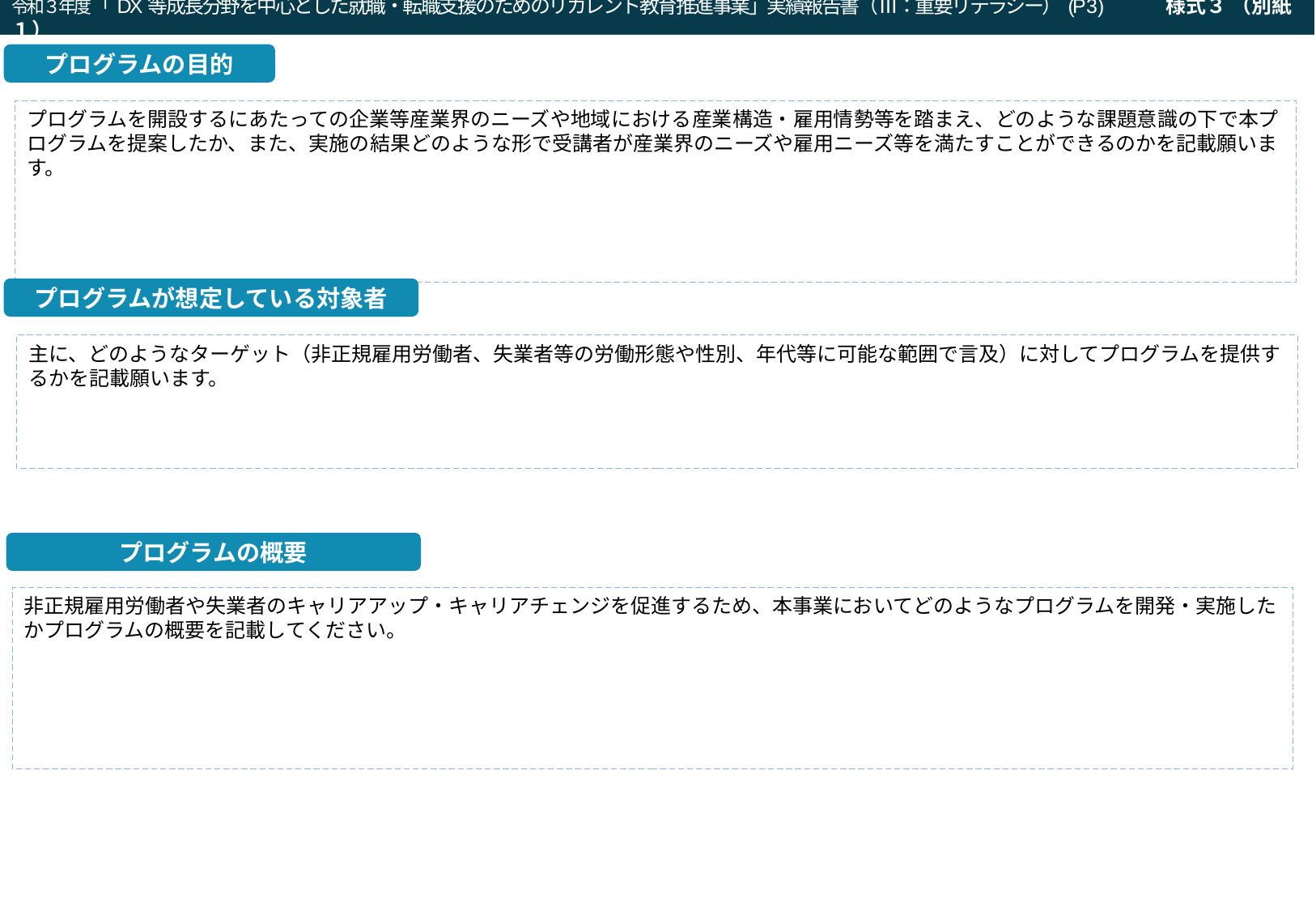

令和３年度「DX等成長分野を中心とした就職・転職支援のためのリカレント教育推進事業」実績報告書（ Ⅲ：重要リテラシー）(P3)　　　様式３ （別紙１）
プログラムの目的
プログラムを開設するにあたっての企業等産業界のニーズや地域における産業構造・雇用情勢等を踏まえ、どのような課題意識の下で本プログラムを提案したか、また、実施の結果どのような形で受講者が産業界のニーズや雇用ニーズ等を満たすことができるのかを記載願います。

プログラムが想定している対象者
主に、どのようなターゲット（非正規雇用労働者、失業者等の労働形態や性別、年代等に可能な範囲で言及）に対してプログラムを提供するかを記載願います。

プログラムの概要
非正規雇用労働者や失業者のキャリアアップ・キャリアチェンジを促進するため、本事業においてどのようなプログラムを開発・実施したかプログラムの概要を記載してください。